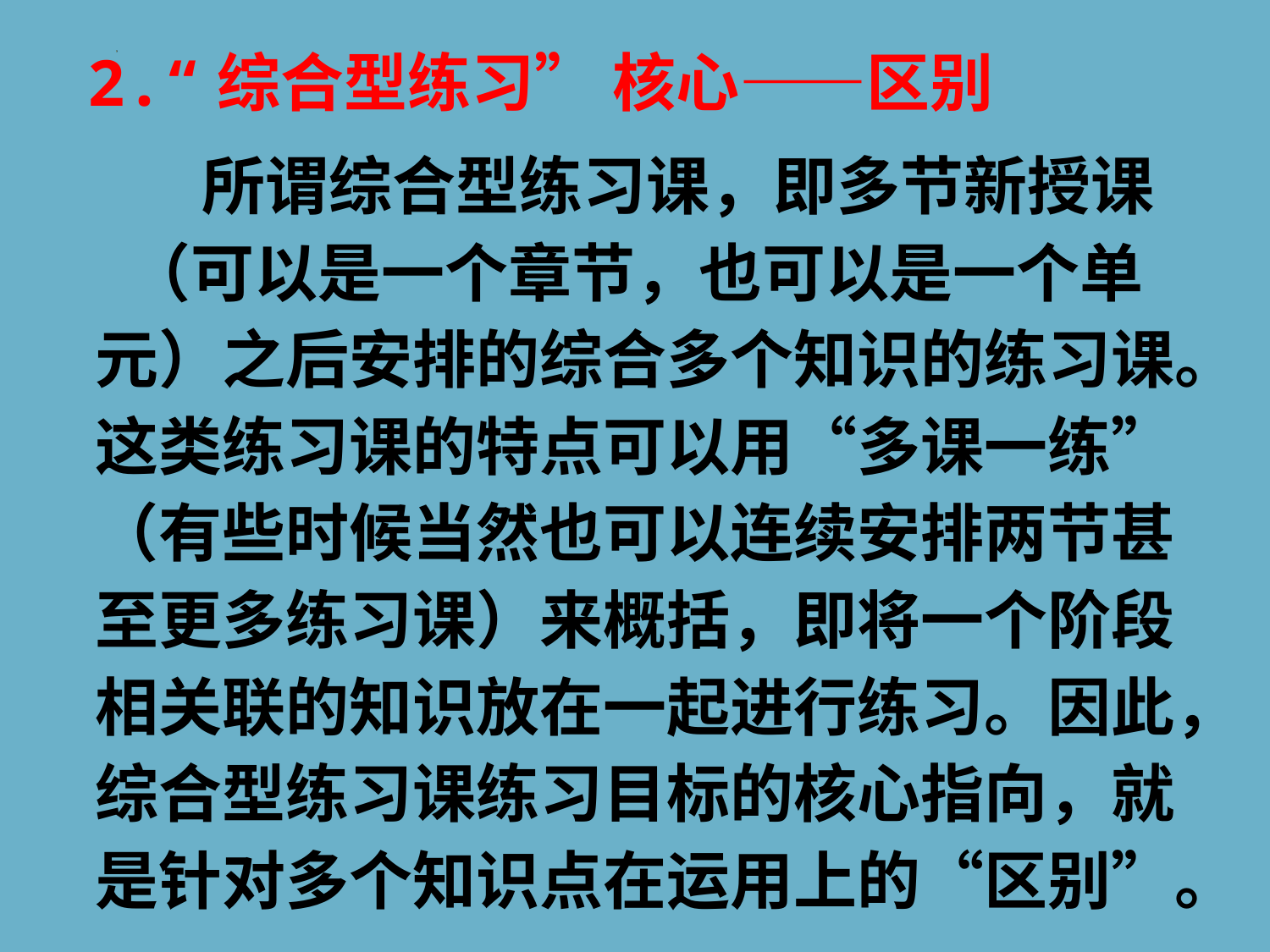

2.“综合型练习” 核心——区别
     所谓综合型练习课，即多节新授课（可以是一个章节，也可以是一个单元）之后安排的综合多个知识的练习课。这类练习课的特点可以用“多课一练”（有些时候当然也可以连续安排两节甚至更多练习课）来概括，即将一个阶段相关联的知识放在一起进行练习。因此，综合型练习课练习目标的核心指向，就是针对多个知识点在运用上的“区别”。